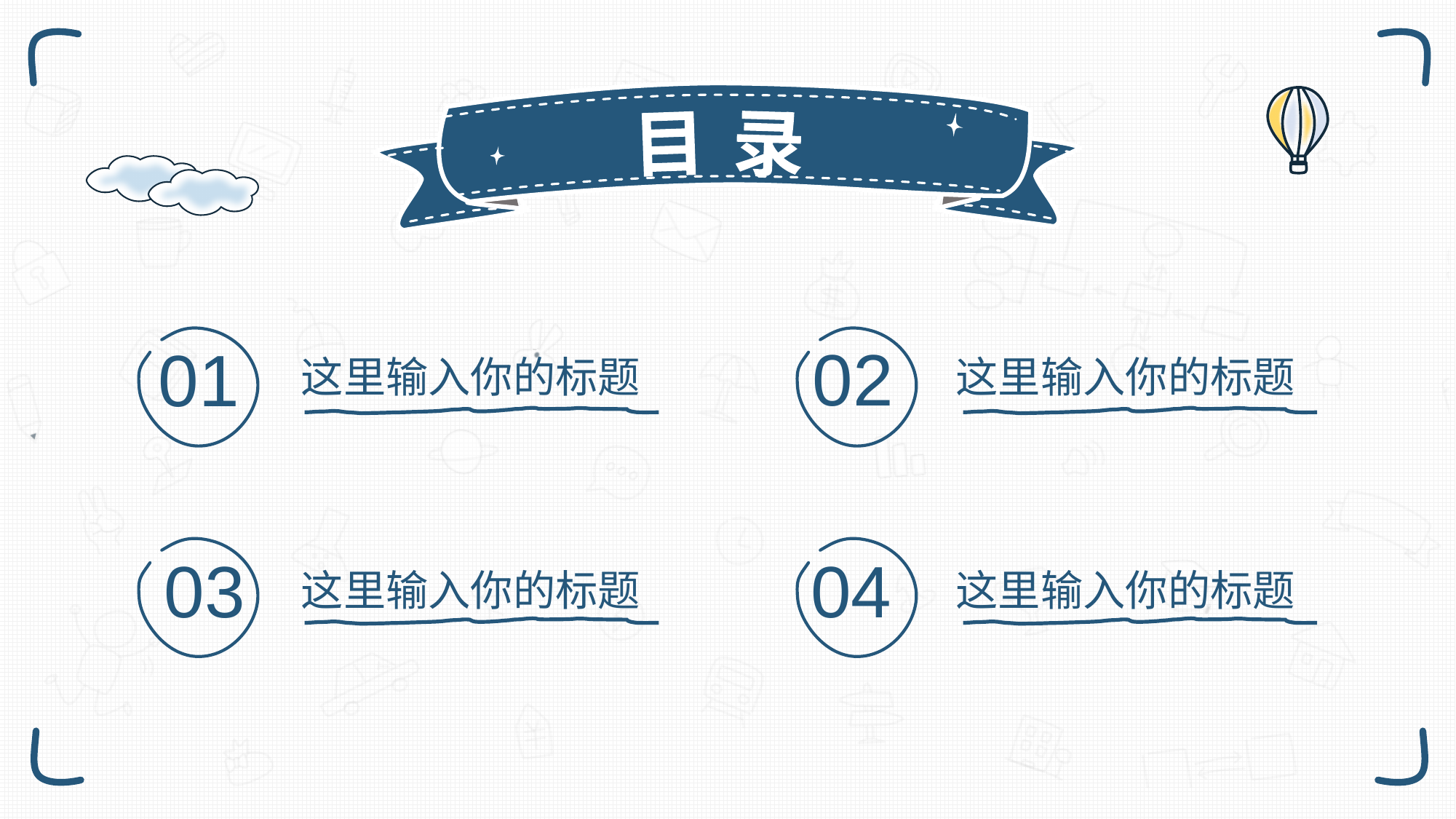

这里输入你的标题
这里输入你的标题
这里输入你的标题
这里输入你的标题